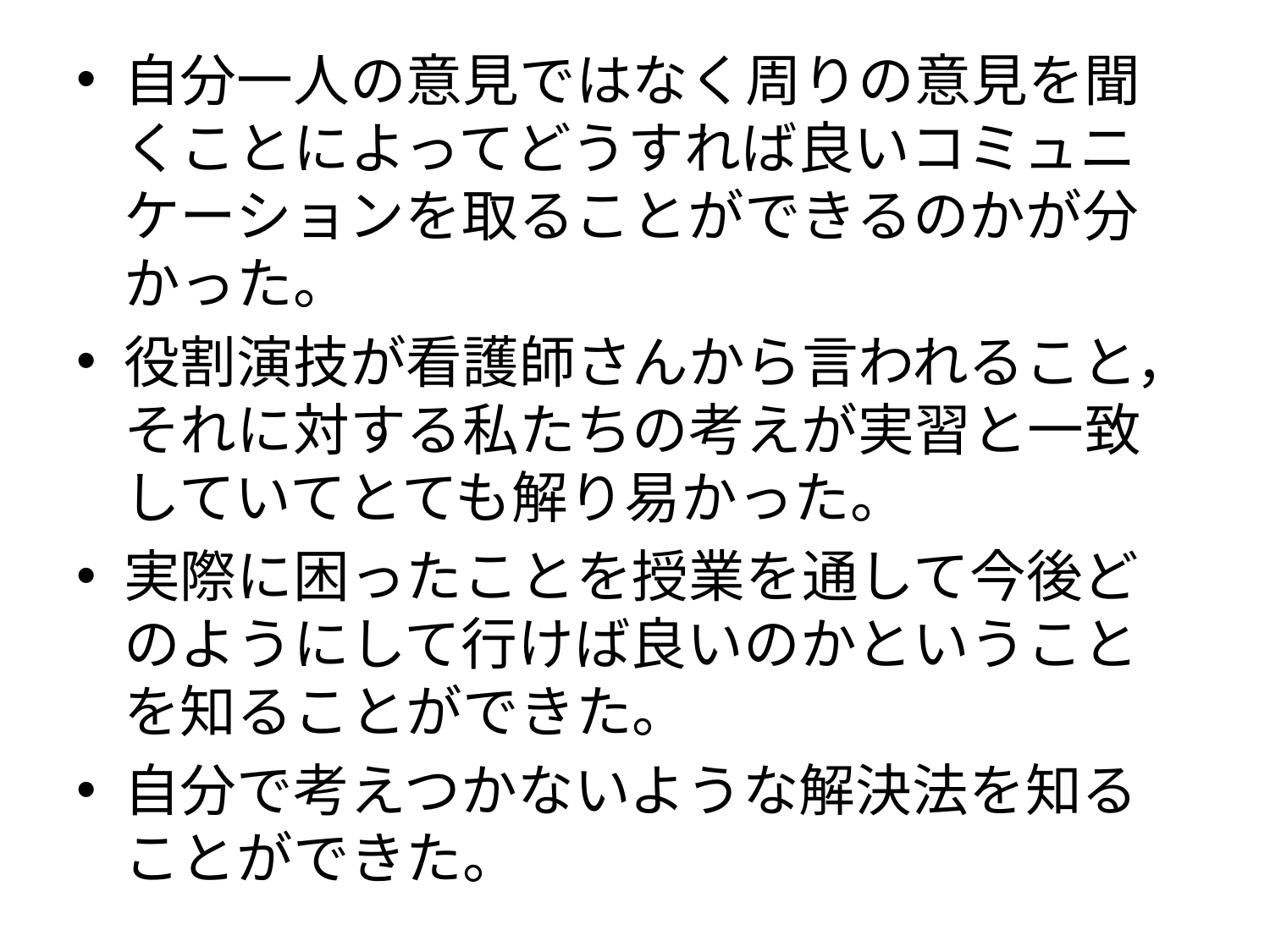

# 自分一人の意見ではなく周りの意見を聞くことによってどうすれば良いコミュニケーションを取ることができるのかが分かった。
役割演技が看護師さんから言われること，それに対する私たちの考えが実習と一致していてとても解り易かった。
実際に困ったことを授業を通して今後どのようにして行けば良いのかということを知ることができた。
自分で考えつかないような解決法を知ることができた。